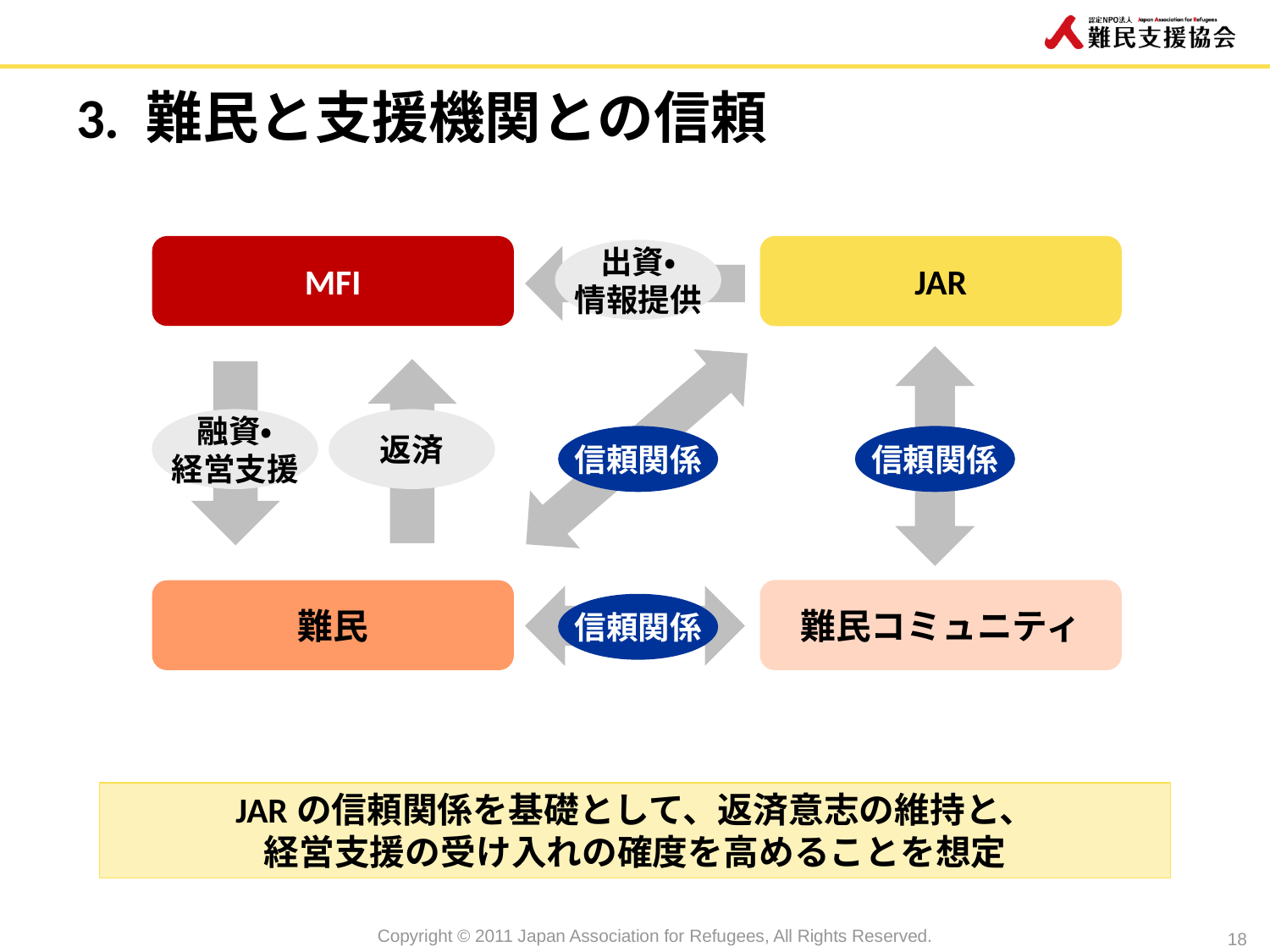

# 3. 難民と支援機関との信頼

MFI
JAR
出資・
情報提供

融資・
経営支援
返済

信頼関係
信頼関係
難民コミュニティ
難民

信頼関係
JARの信頼関係を基礎として、返済意志の維持と、
経営支援の受け入れの確度を高めることを想定
18